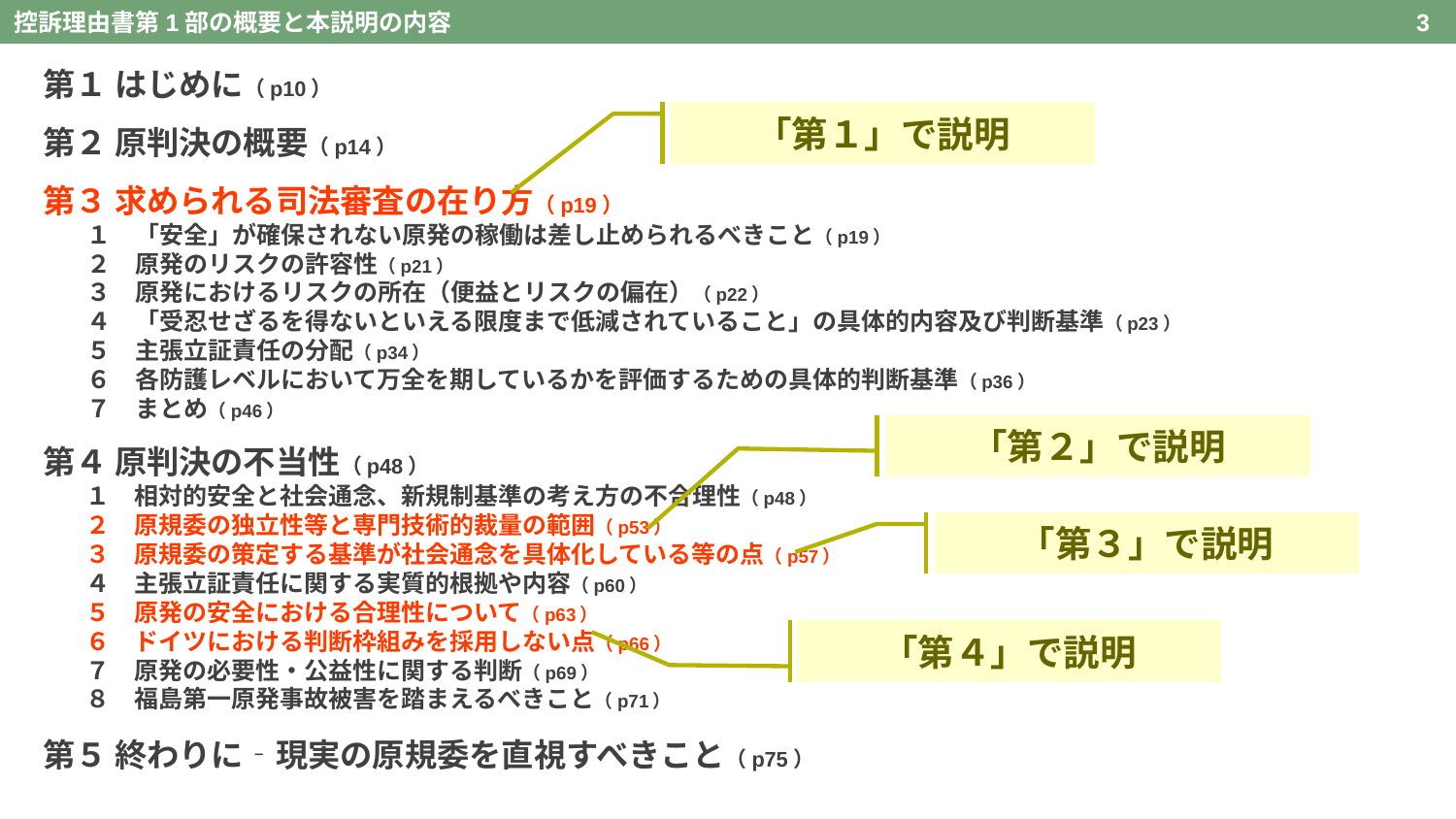

控訴理由書第1部の概要と本説明の内容
3
第１ はじめに（p10）

第２ 原判決の概要（p14）

第３ 求められる司法審査の在り方（p19）
１　「安全」が確保されない原発の稼働は差し止められるべきこと（p19）
２　原発のリスクの許容性（p21）
３　原発におけるリスクの所在（便益とリスクの偏在）（p22）
４　「受忍せざるを得ないといえる限度まで低減されていること」の具体的内容及び判断基準（p23）
５　主張立証責任の分配（p34）
６　各防護レベルにおいて万全を期しているかを評価するための具体的判断基準（p36）
７　まとめ（p46）

第４ 原判決の不当性（p48）
１　相対的安全と社会通念、新規制基準の考え方の不合理性（p48）
２　原規委の独立性等と専門技術的裁量の範囲（p53）
３　原規委の策定する基準が社会通念を具体化している等の点（p57）
４　主張立証責任に関する実質的根拠や内容（p60）
５　原発の安全における合理性について（p63）
６　ドイツにおける判断枠組みを採用しない点（p66）
７　原発の必要性・公益性に関する判断（p69）
８　福島第一原発事故被害を踏まえるべきこと（p71）

第５ 終わりに‐現実の原規委を直視すべきこと（p75）
「第１」で説明
「第２」で説明
「第３」で説明
「第４」で説明